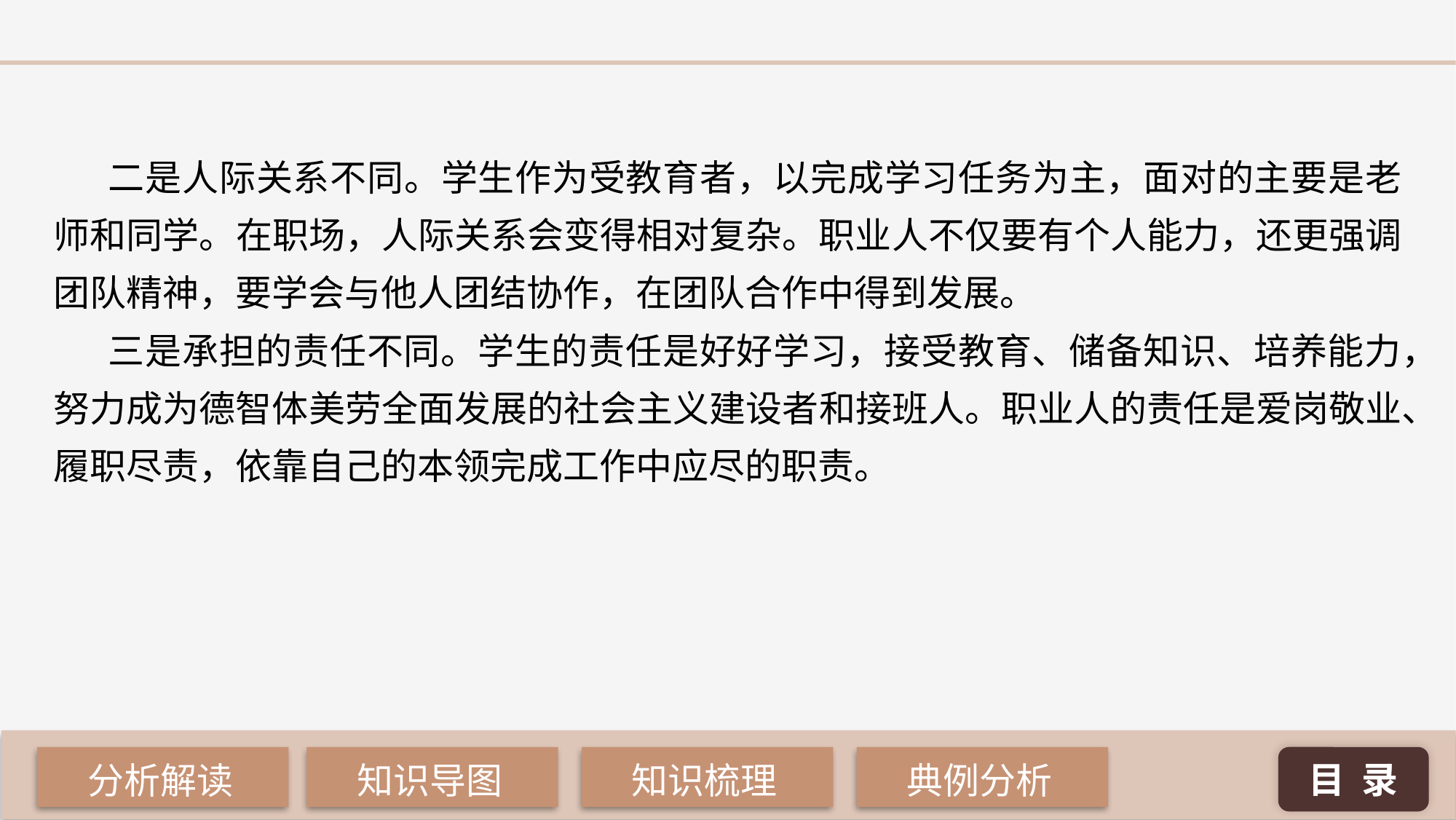

二是人际关系不同。学生作为受教育者，以完成学习任务为主，面对的主要是老师和同学。在职场，人际关系会变得相对复杂。职业人不仅要有个人能力，还更强调团队精神，要学会与他人团结协作，在团队合作中得到发展。
三是承担的责任不同。学生的责任是好好学习，接受教育、储备知识、培养能力，努力成为德智体美劳全面发展的社会主义建设者和接班人。职业人的责任是爱岗敬业、履职尽责，依靠自己的本领完成工作中应尽的职责。